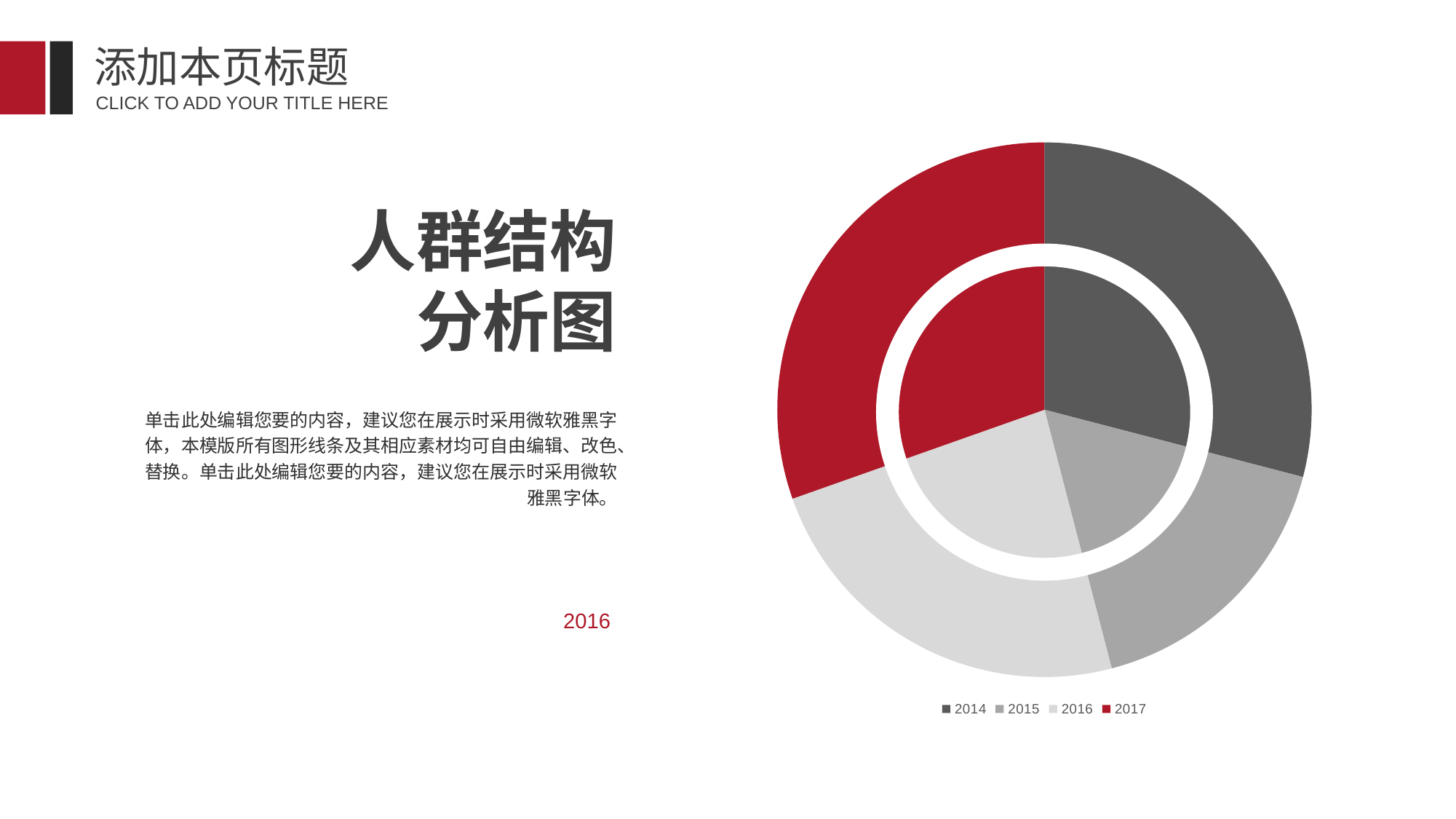

添加本页标题
CLICK TO ADD YOUR TITLE HERE

### Chart

| Category | Series 1 | Series 2 | Series 3 | series 4 |
|---|---|---|---|---|
| 2014 | 4.3 | 2.4 | 2.0 | 1.0 |
| 2015 | 2.5 | 4.4 | 2.0 | 3.0 |
| 2016 | 3.5 | 1.8 | 3.0 | 2.7 |
| 2017 | 4.5 | 1.0 | 5.0 | 3.7 |
人群结构
分析图
单击此处编辑您要的内容，建议您在展示时采用微软雅黑字体，本模版所有图形线条及其相应素材均可自由编辑、改色、替换。单击此处编辑您要的内容，建议您在展示时采用微软雅黑字体。
2016